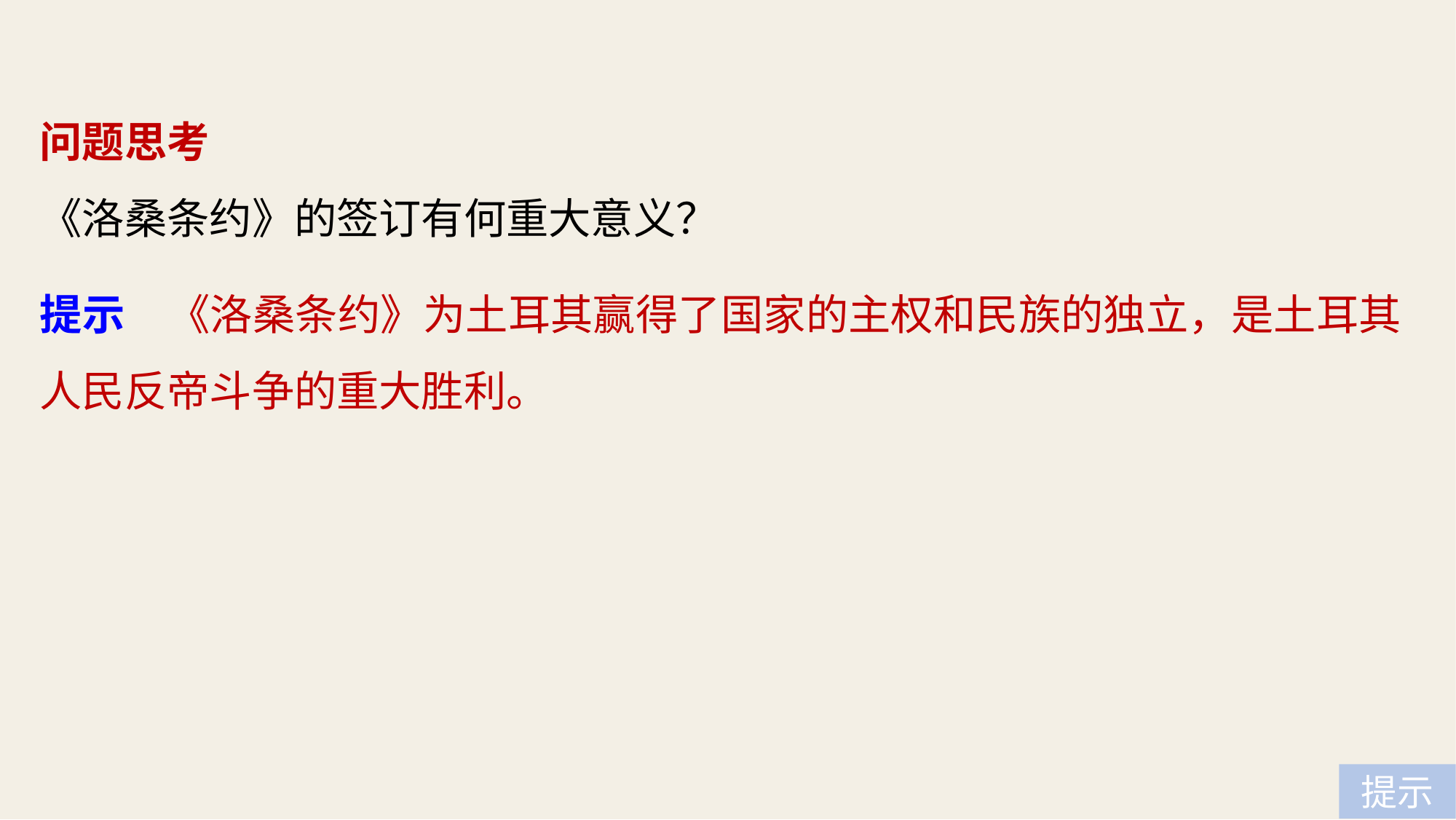

问题思考
《洛桑条约》的签订有何重大意义？
提示　《洛桑条约》为土耳其赢得了国家的主权和民族的独立，是土耳其人民反帝斗争的重大胜利。
提示